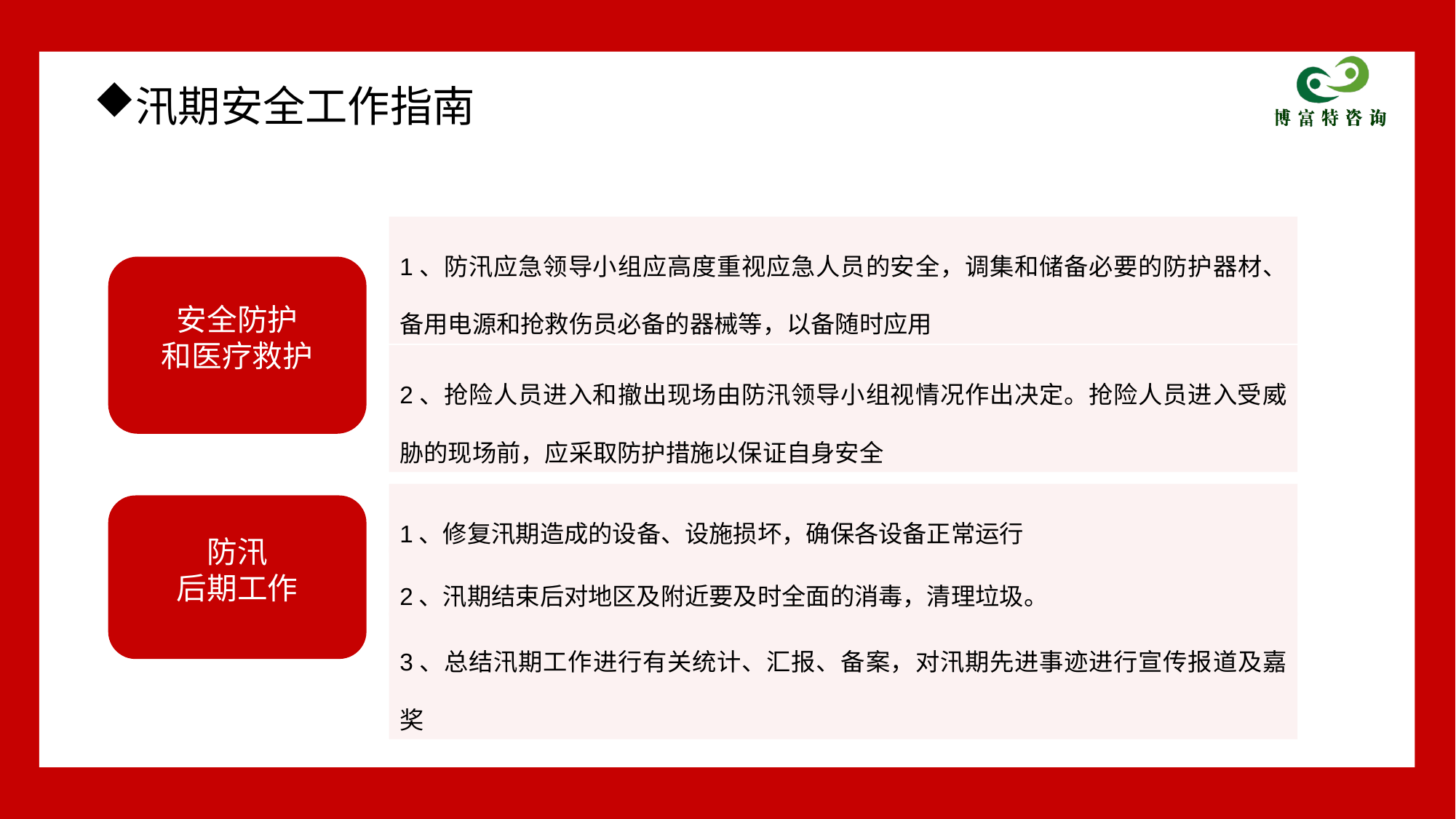

汛期安全工作指南
1、防汛应急领导小组应高度重视应急人员的安全，调集和储备必要的防护器材、备用电源和抢救伤员必备的器械等，以备随时应用
安全防护
和医疗救护
2、抢险人员进入和撤出现场由防汛领导小组视情况作出决定。抢险人员进入受威胁的现场前，应采取防护措施以保证自身安全
1、修复汛期造成的设备、设施损坏，确保各设备正常运行
防汛
后期工作
2、汛期结束后对地区及附近要及时全面的消毒，清理垃圾。
3、总结汛期工作进行有关统计、汇报、备案，对汛期先进事迹进行宣传报道及嘉奖